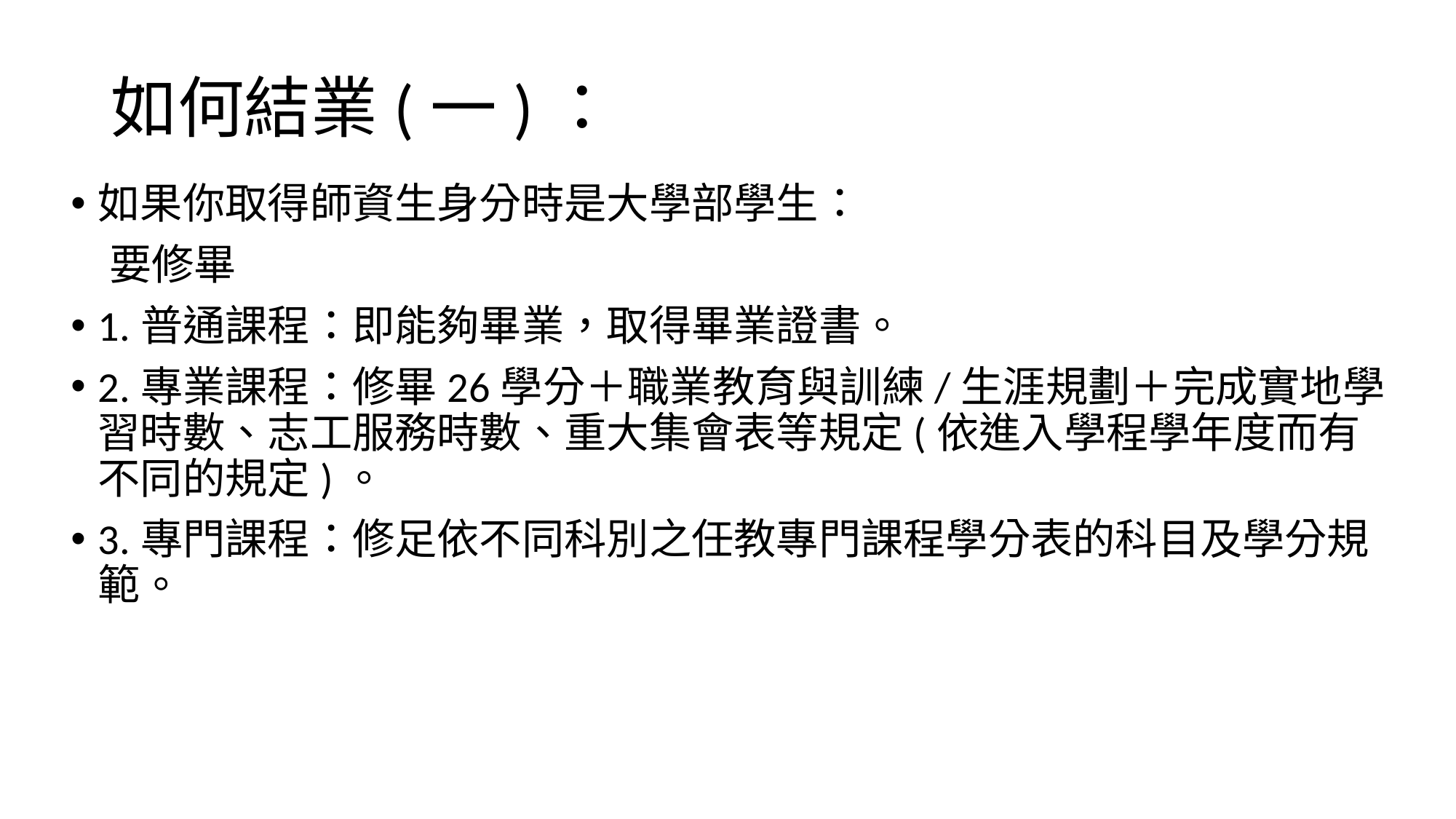

# 如何結業(一)：
如果你取得師資生身分時是大學部學生：
   要修畢
1.普通課程：即能夠畢業，取得畢業證書。
2.專業課程：修畢26學分＋職業教育與訓練/生涯規劃＋完成實地學習時數、志工服務時數、重大集會表等規定(依進入學程學年度而有不同的規定)。
3.專門課程：修足依不同科別之任教專門課程學分表的科目及學分規範。